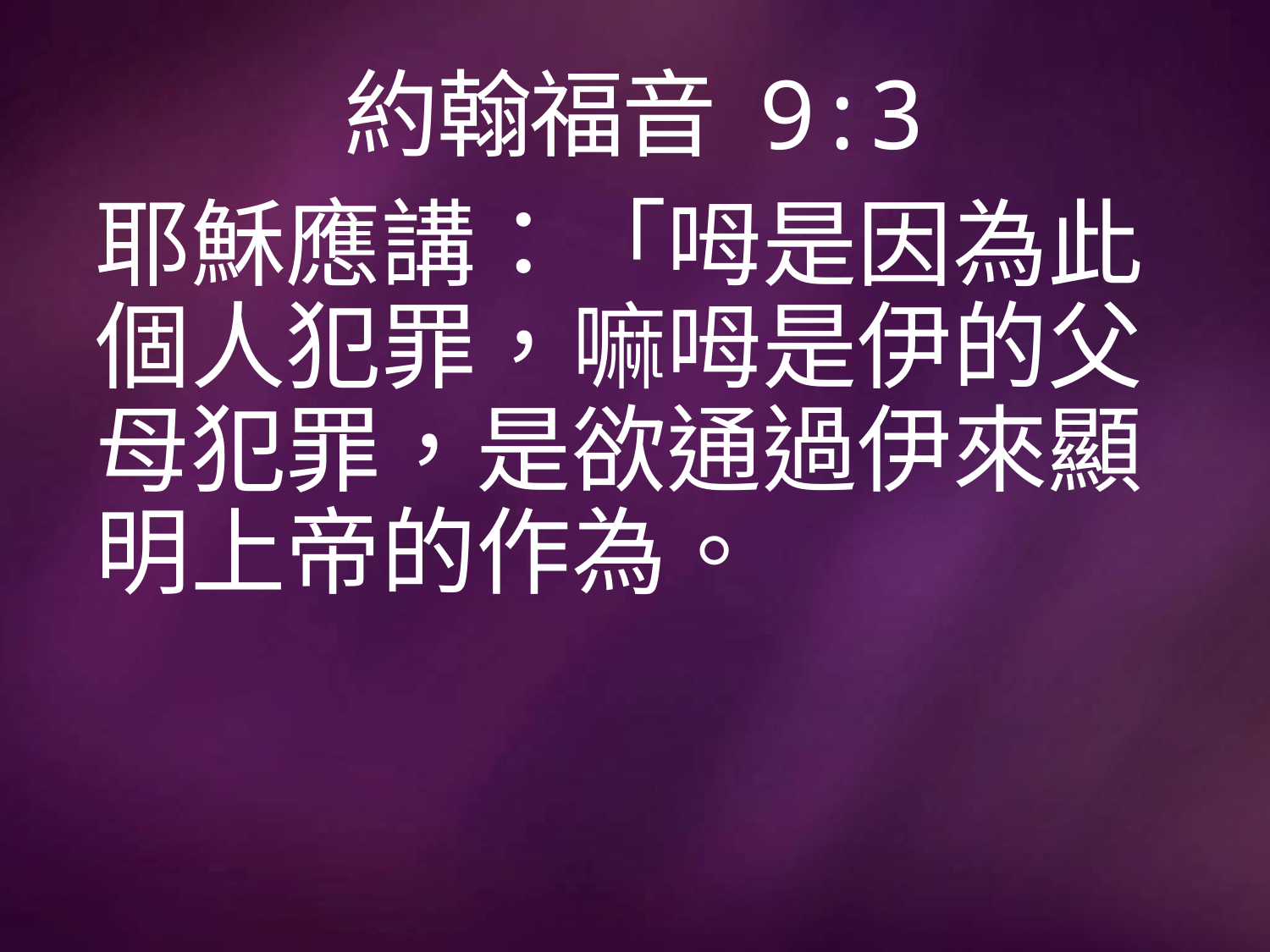

# 約翰福音 9:3
耶穌應講：「呣是因為此個人犯罪，嘛呣是伊的父母犯罪，是欲通過伊來顯明上帝的作為。